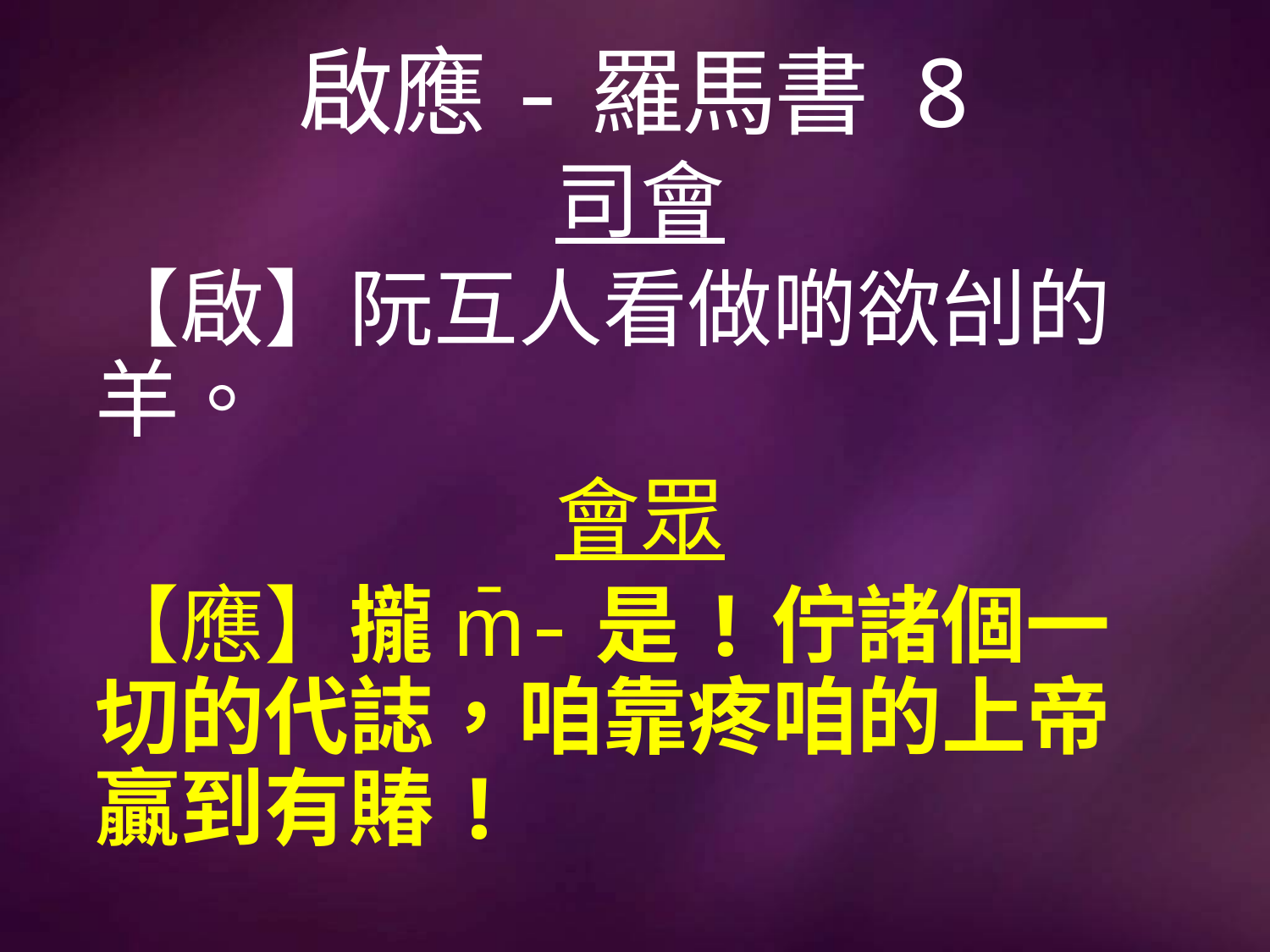

# 啟應-羅馬書 8
司會
【啟】阮互人看做啲欲刣的羊。

會眾
【應】攏m̄-是!佇諸個一切的代誌，咱靠疼咱的上帝贏到有賰!